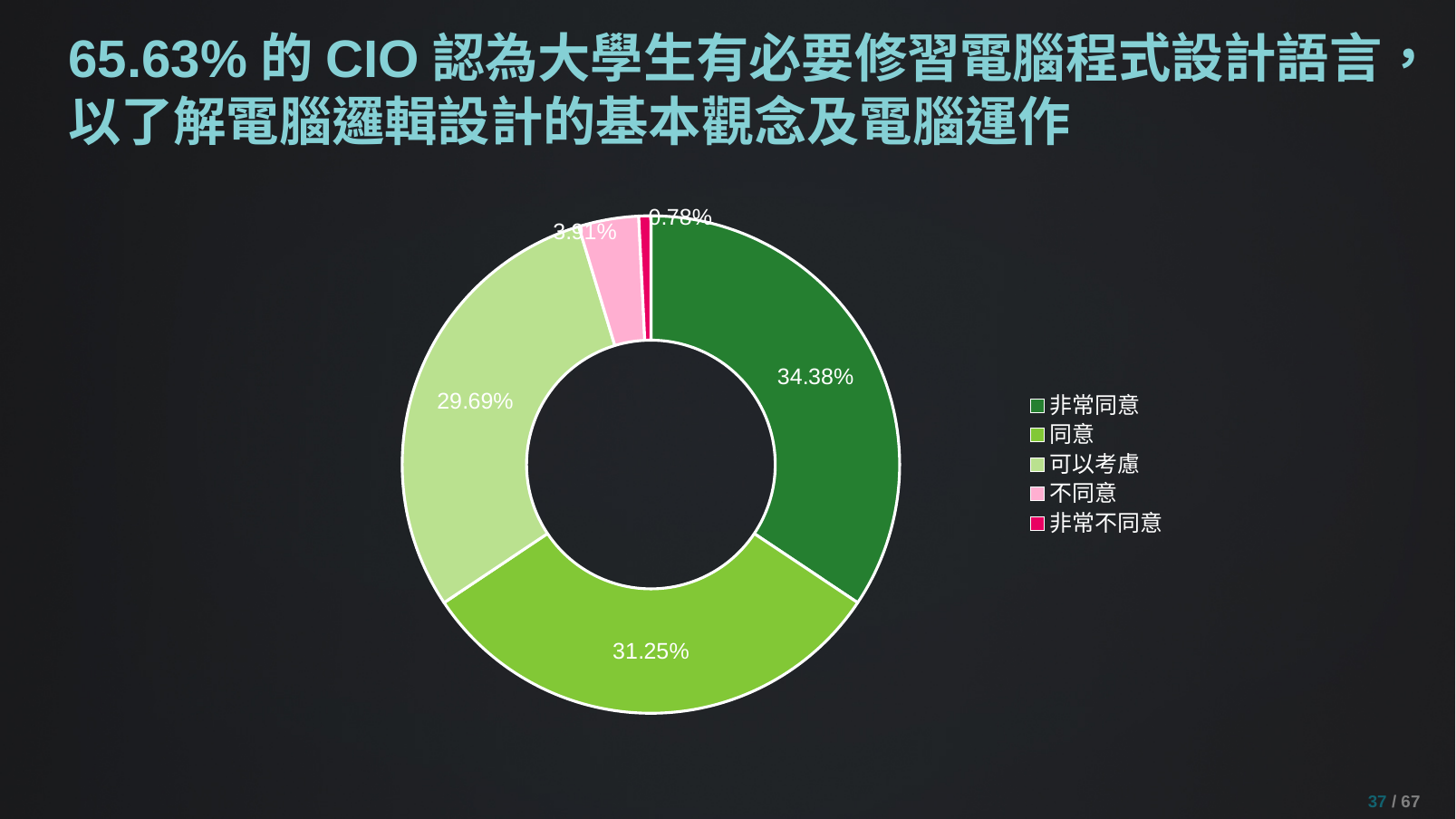

# 65.63%的CIO認為大學生有必要修習電腦程式設計語言，以了解電腦邏輯設計的基本觀念及電腦運作

### Chart

| Category | 百分比 |
|---|---|
| 非常同意 | 0.34375 |
| 同意 | 0.3125 |
| 可以考慮 | 0.296875 |
| 不同意 | 0.0390625 |
| 非常不同意 | 0.0078125 |